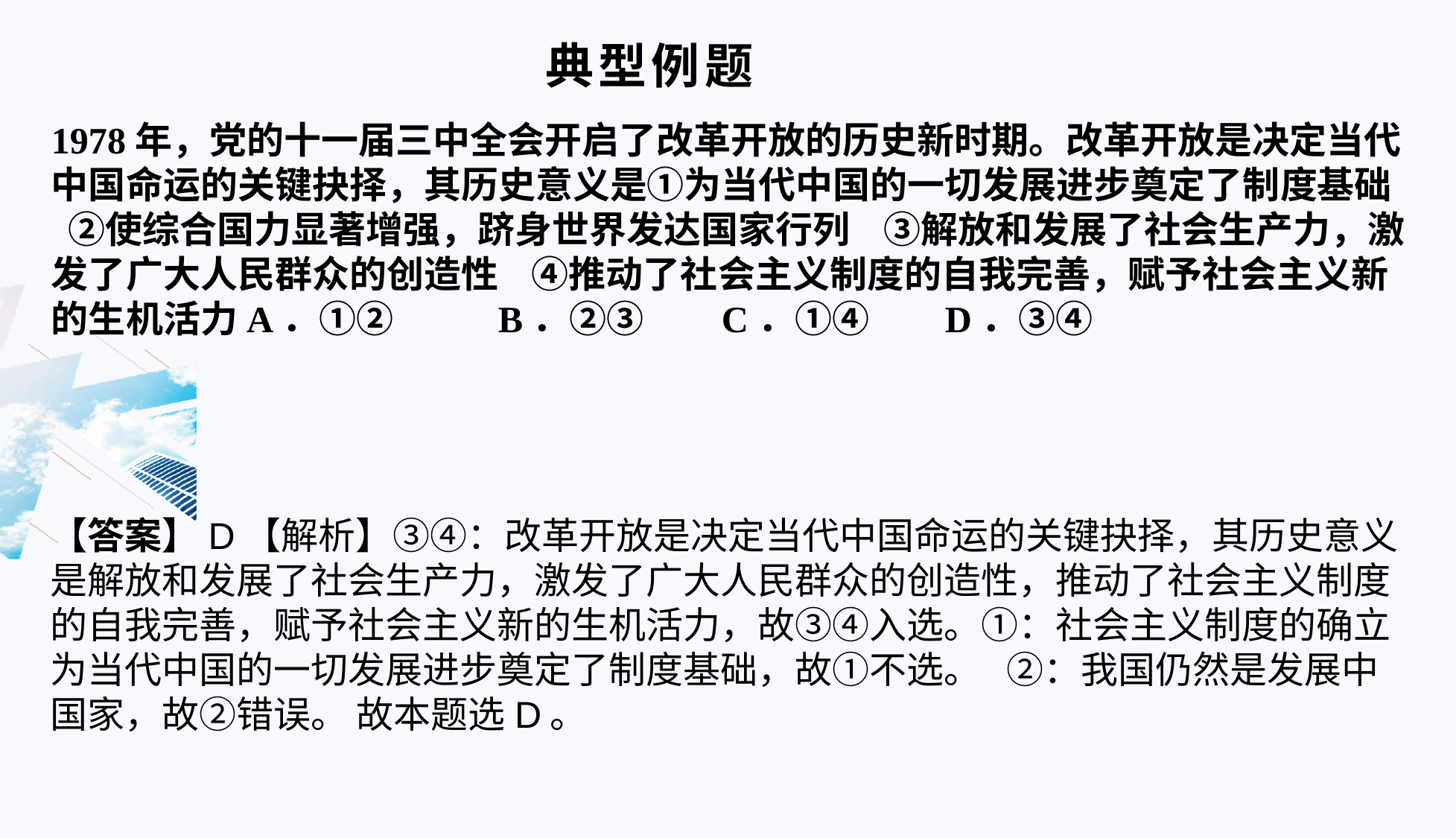

典型例题
1978年，党的十一届三中全会开启了改革开放的历史新时期。改革开放是决定当代中国命运的关键抉择，其历史意义是①为当代中国的一切发展进步奠定了制度基础    ②使综合国力显著增强，跻身世界发达国家行列    ③解放和发展了社会生产力，激发了广大人民群众的创造性    ④推动了社会主义制度的自我完善，赋予社会主义新的生机活力A．①②	B．②③	C．①④	D．③④

【答案】D【解析】③④：改革开放是决定当代中国命运的关键抉择，其历史意义是解放和发展了社会生产力，激发了广大人民群众的创造性，推动了社会主义制度的自我完善，赋予社会主义新的生机活力，故③④入选。①：社会主义制度的确立为当代中国的一切发展进步奠定了制度基础，故①不选。   ②：我国仍然是发展中国家，故②错误。 故本题选D。